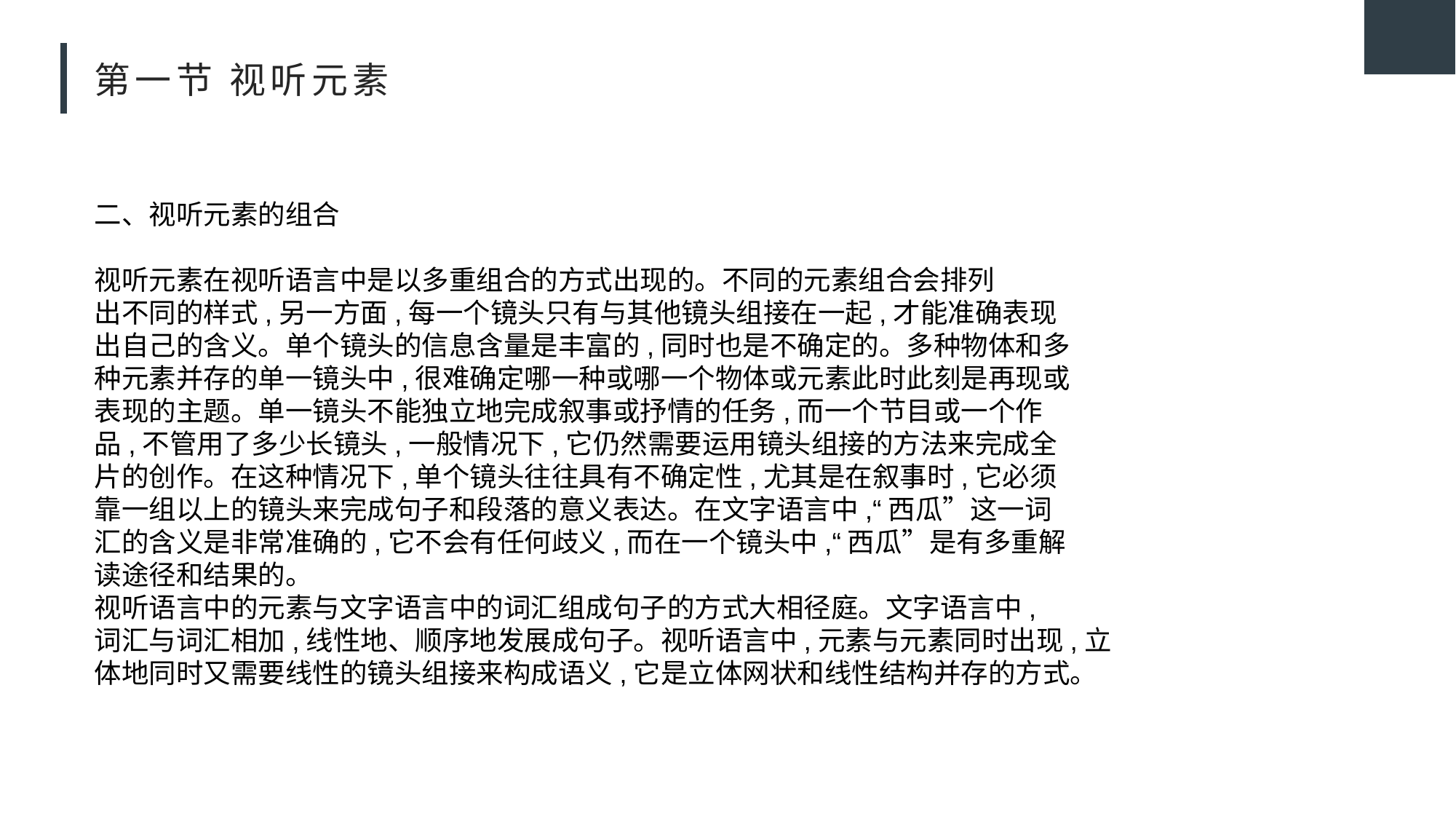

# 第一节 视听元素
二、视听元素的组合

视听元素在视听语言中是以多重组合的方式出现的。不同的元素组合会排列
出不同的样式,另一方面,每一个镜头只有与其他镜头组接在一起,才能准确表现
出自己的含义。单个镜头的信息含量是丰富的,同时也是不确定的。多种物体和多
种元素并存的单一镜头中,很难确定哪一种或哪一个物体或元素此时此刻是再现或
表现的主题。单一镜头不能独立地完成叙事或抒情的任务,而一个节目或一个作
品,不管用了多少长镜头,一般情况下,它仍然需要运用镜头组接的方法来完成全
片的创作。在这种情况下,单个镜头往往具有不确定性,尤其是在叙事时,它必须
靠一组以上的镜头来完成句子和段落的意义表达。在文字语言中,“西瓜”这一词
汇的含义是非常准确的,它不会有任何歧义,而在一个镜头中,“西瓜”是有多重解
读途径和结果的。
视听语言中的元素与文字语言中的词汇组成句子的方式大相径庭。文字语言中,
词汇与词汇相加,线性地、顺序地发展成句子。视听语言中,元素与元素同时出现,立
体地同时又需要线性的镜头组接来构成语义,它是立体网状和线性结构并存的方式。